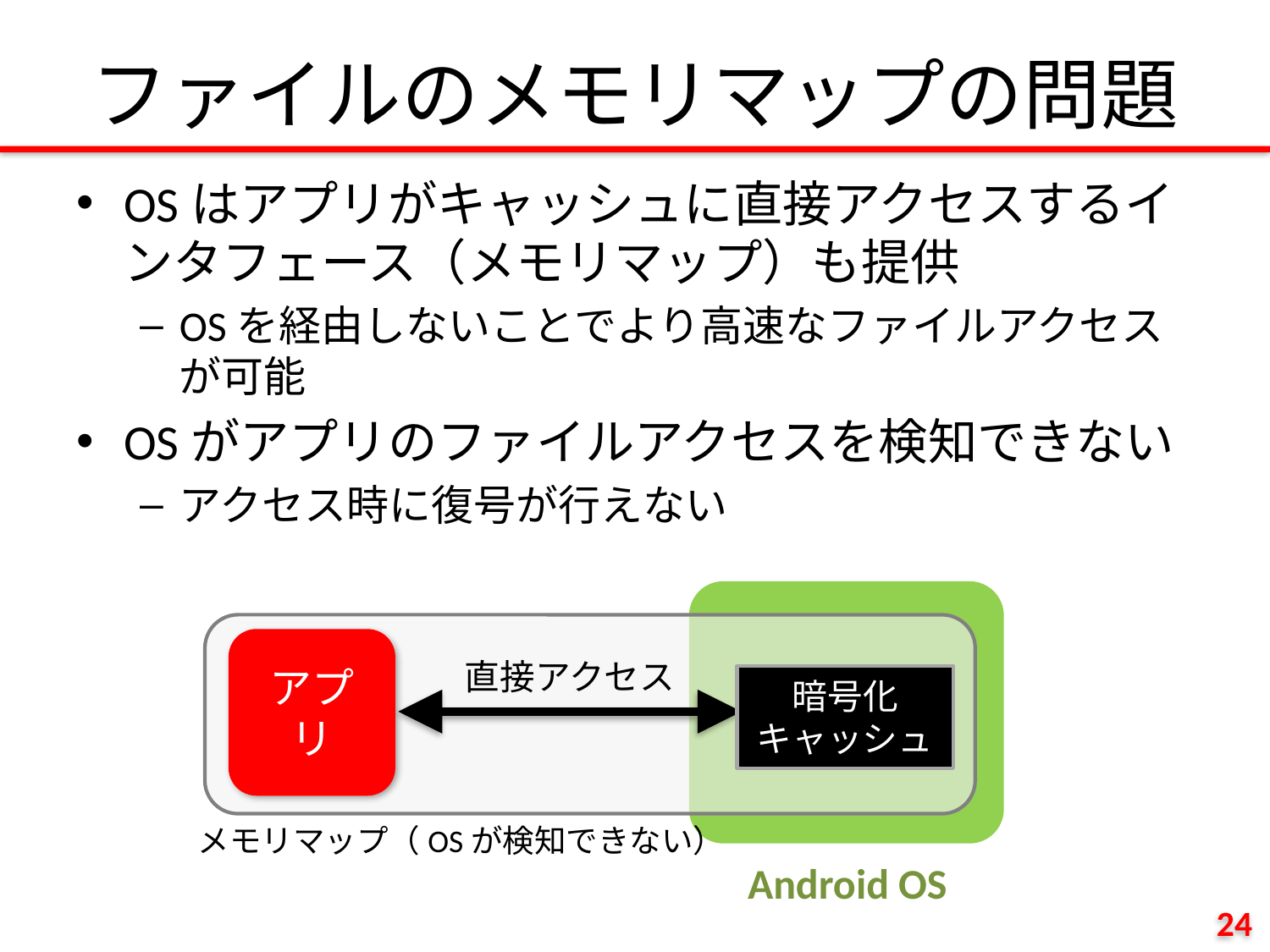

# ファイルのメモリマップの問題
OSはアプリがキャッシュに直接アクセスするインタフェース（メモリマップ）も提供
OSを経由しないことでより高速なファイルアクセスが可能
OSがアプリのファイルアクセスを検知できない
アクセス時に復号が行えない

Android OS
アプリ
直接アクセス
メモリマップ（OSが検知できない）
暗号化
キャッシュ